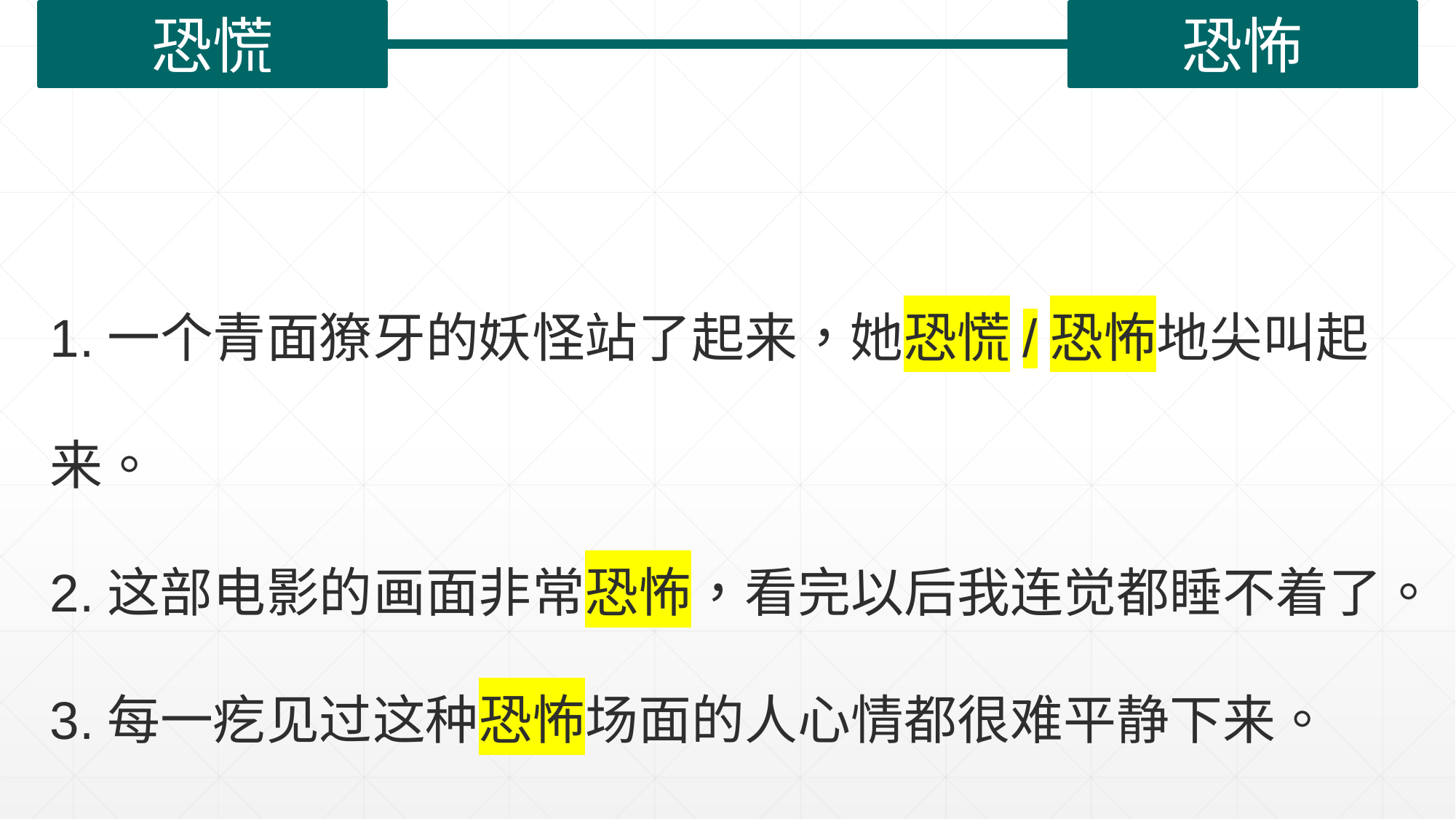

恐慌
恐怖
|  |
| --- |
1.一个青面獠牙的妖怪站了起来，她恐慌/恐怖地尖叫起来。
2.这部电影的画面非常恐怖，看完以后我连觉都睡不着了。
3.每一疙见过这种恐怖场面的人心情都很难平静下来。